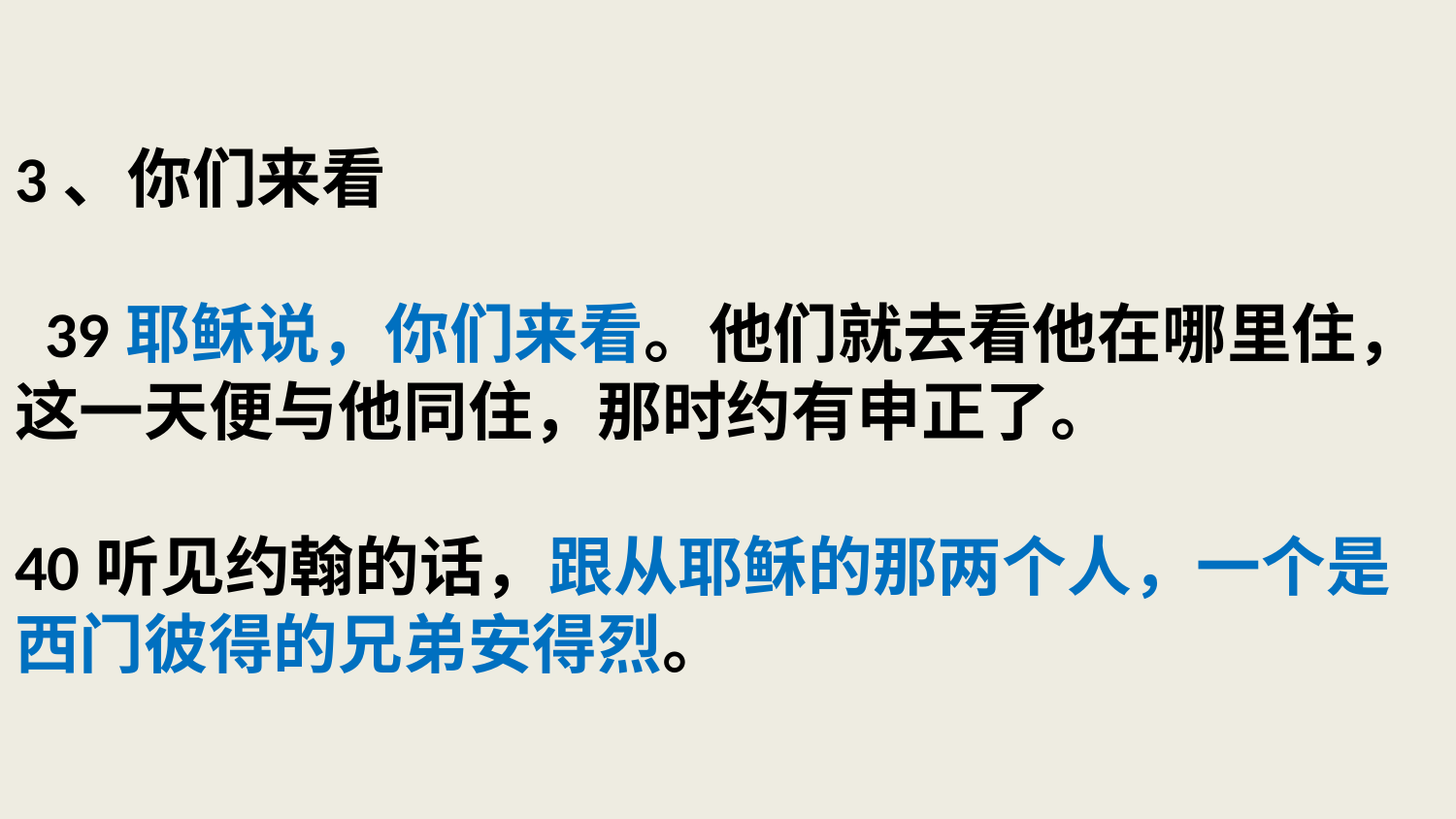

# 3、你们来看 39耶稣说，你们来看。他们就去看他在哪里住，这一天便与他同住，那时约有申正了。 40听见约翰的话，跟从耶稣的那两个人，一个是西门彼得的兄弟安得烈。